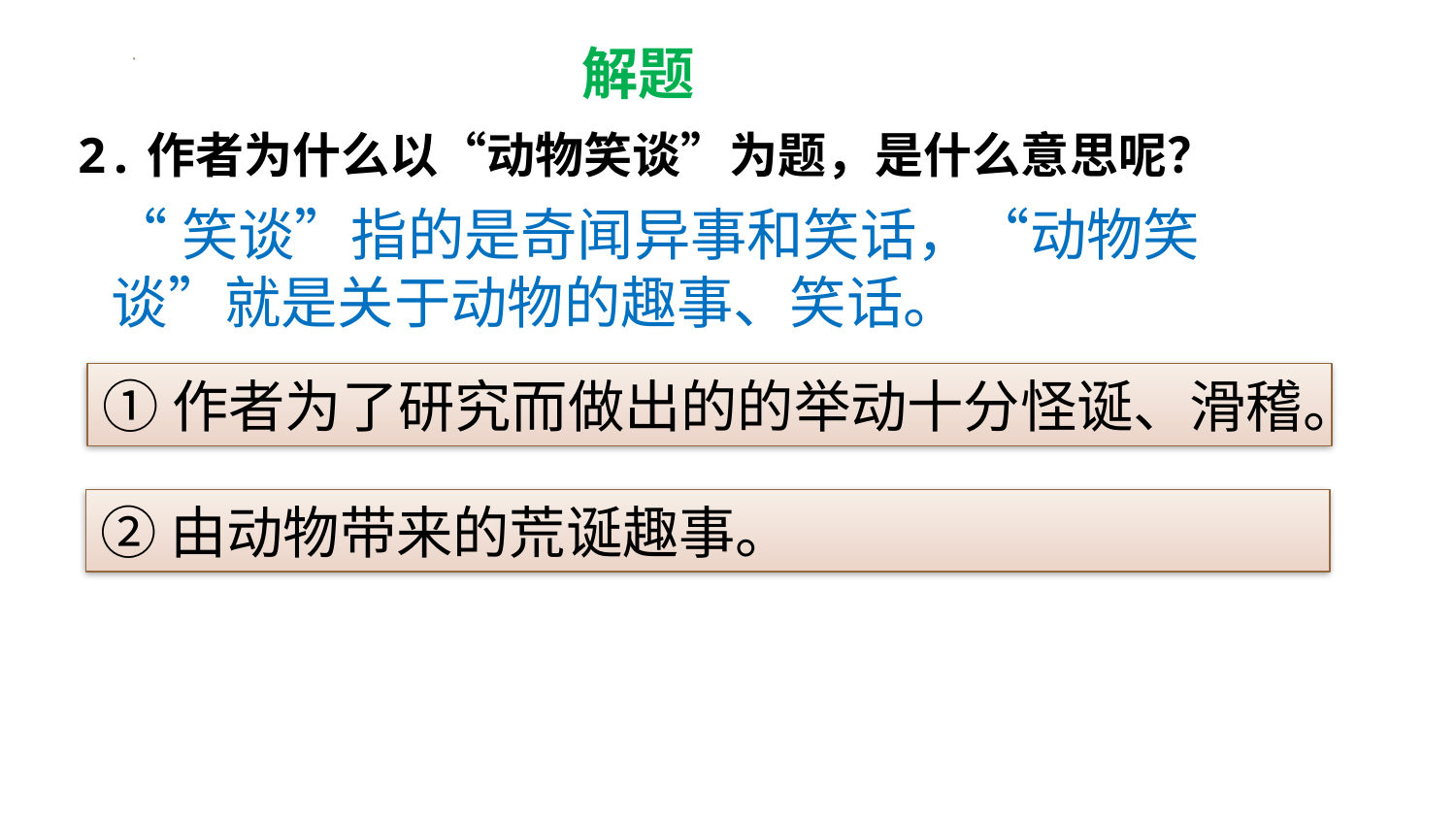

解题
2.作者为什么以“动物笑谈”为题，是什么意思呢？
“笑谈”指的是奇闻异事和笑话，“动物笑谈”就是关于动物的趣事、笑话。
①作者为了研究而做出的的举动十分怪诞、滑稽。
②由动物带来的荒诞趣事。